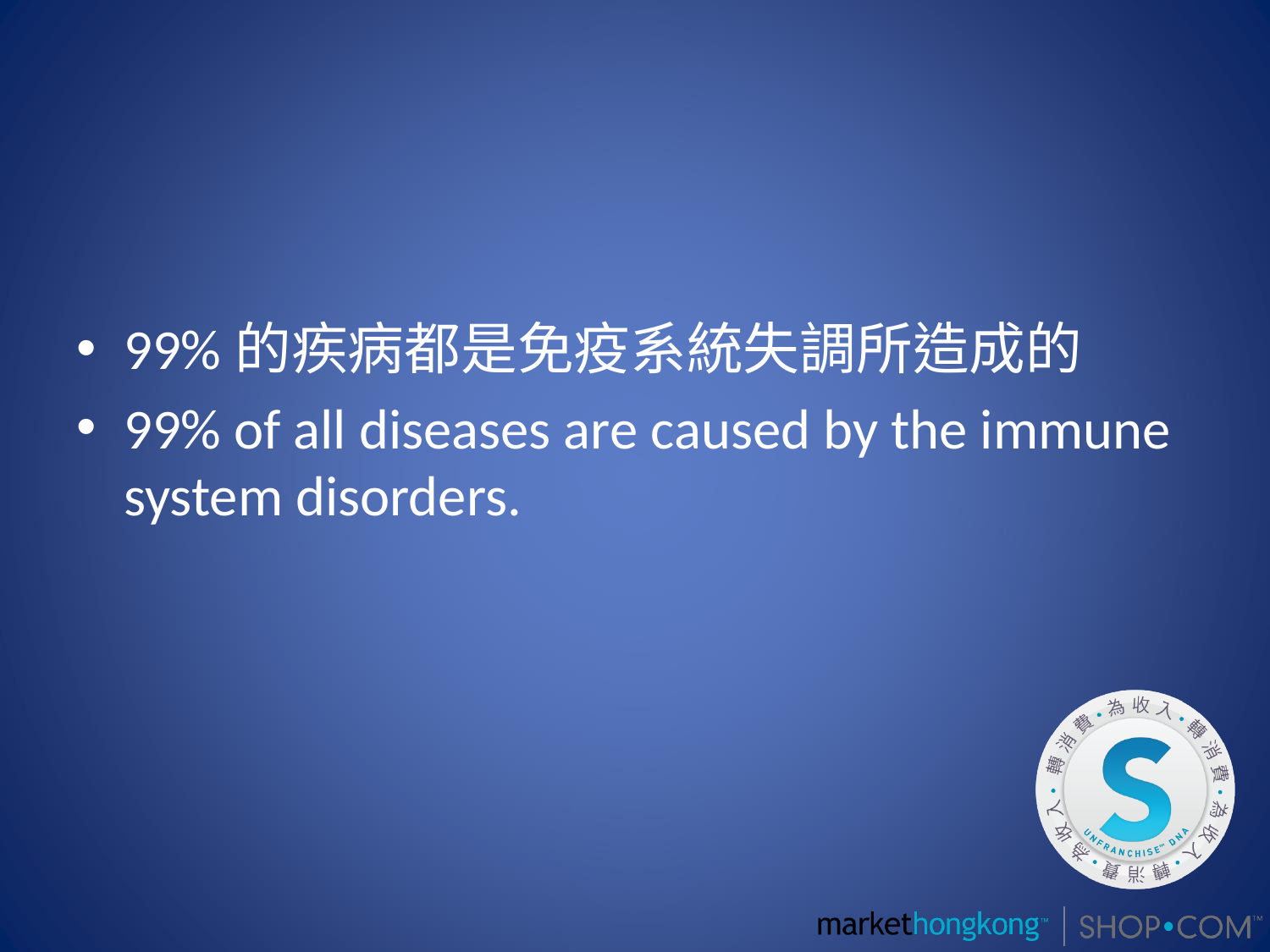

99%的疾病都是免疫系統失調所造成的
99% of all diseases are caused by the immune system disorders.